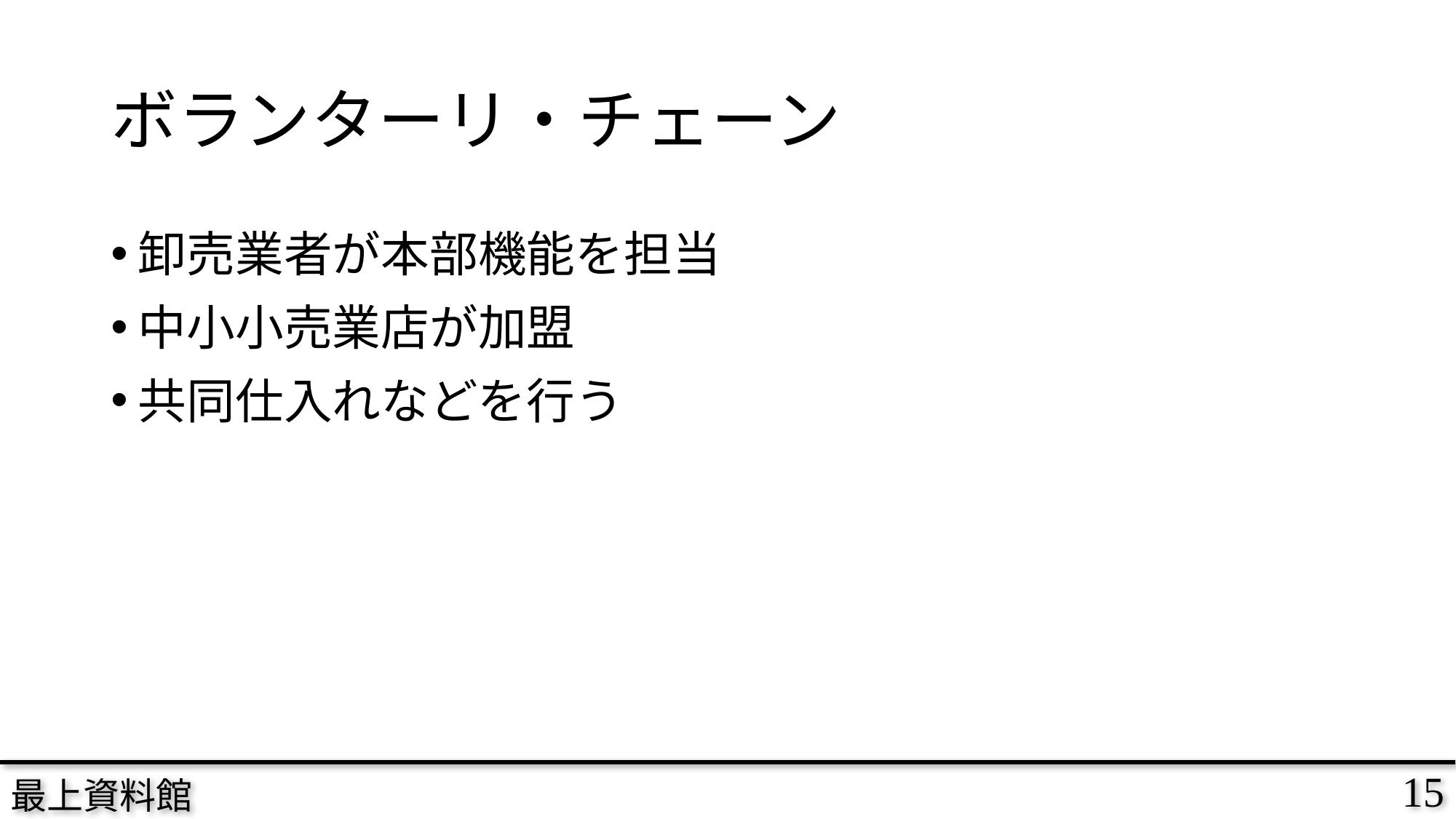

# ボランターリ・チェーン
卸売業者が本部機能を担当
中小小売業店が加盟
共同仕入れなどを行う